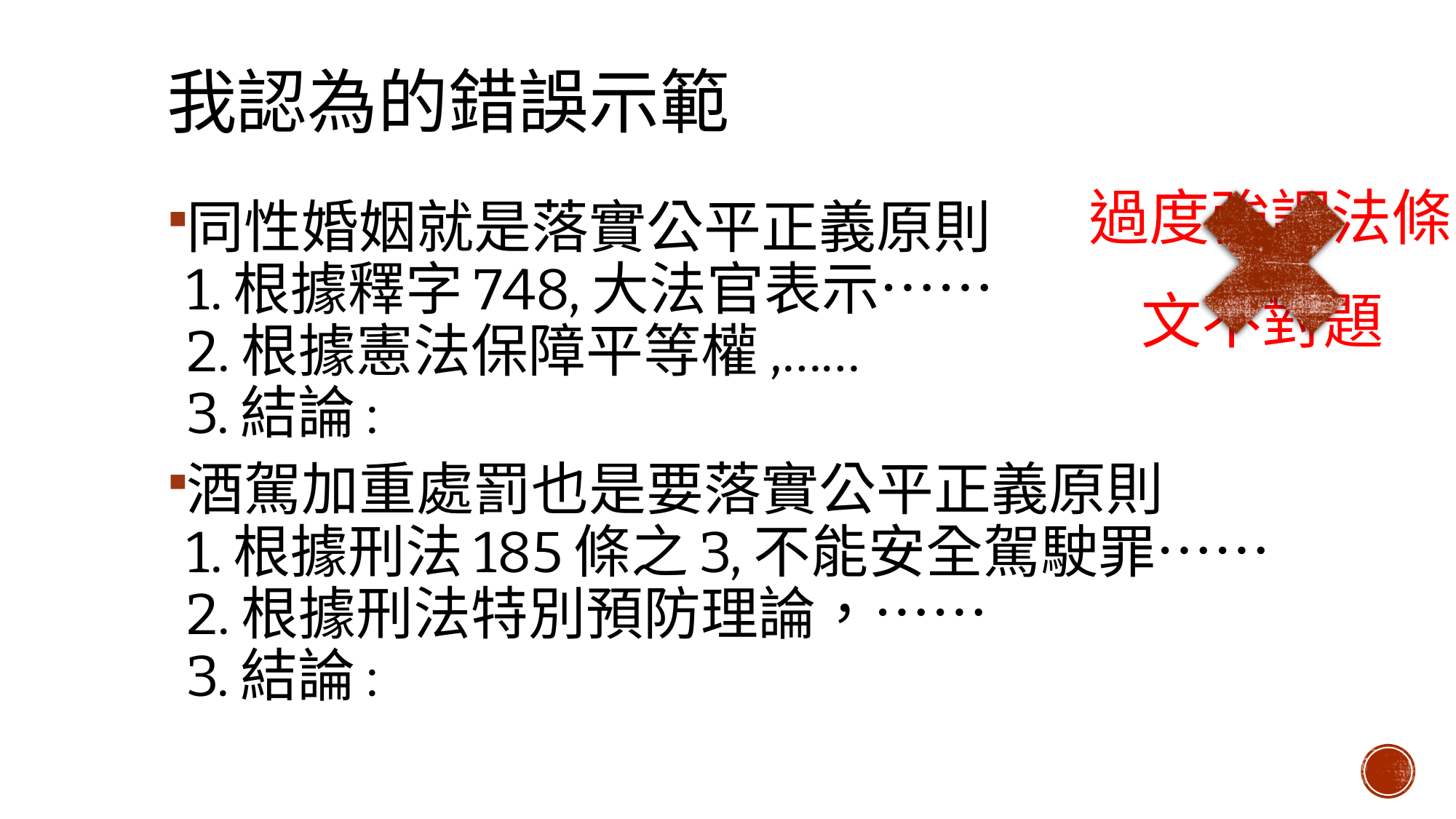

# 我認為的錯誤示範

過度強調法條
同性婚姻就是落實公平正義原則
1.根據釋字748,大法官表示……
2.根據憲法保障平等權,……
3.結論:
酒駕加重處罰也是要落實公平正義原則
1.根據刑法185條之3,不能安全駕駛罪……
2.根據刑法特別預防理論，……
3.結論:
文不對題